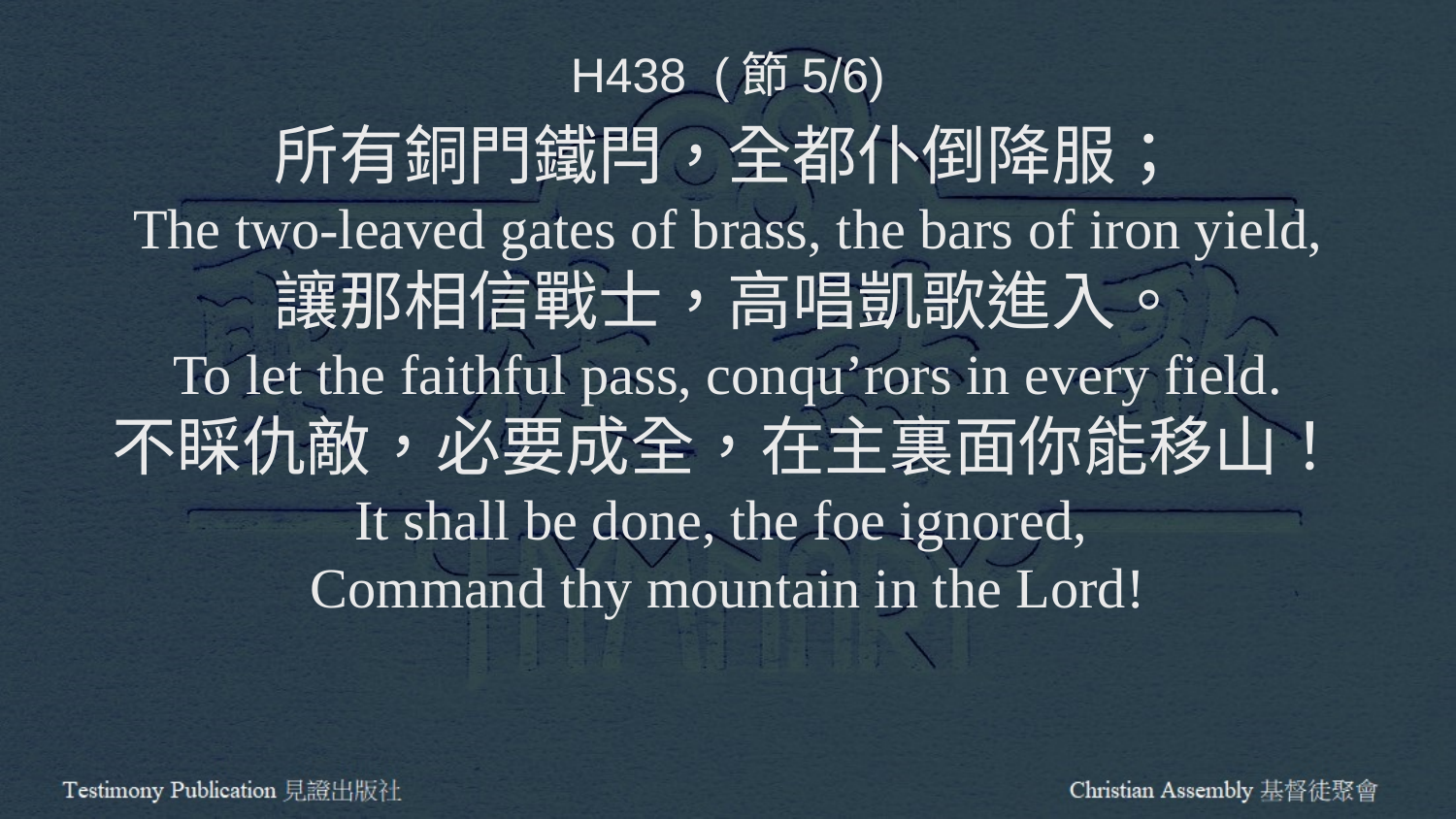

H438  (節5/6)
所有銅門鐵閂，全都仆倒降服；
The two-leaved gates of brass, the bars of iron yield,
讓那相信戰士，高唱凱歌進入。
To let the faithful pass, conqu’rors in every field.
不睬仇敵，必要成全，在主裏面你能移山！
It shall be done, the foe ignored,
Command thy mountain in the Lord!